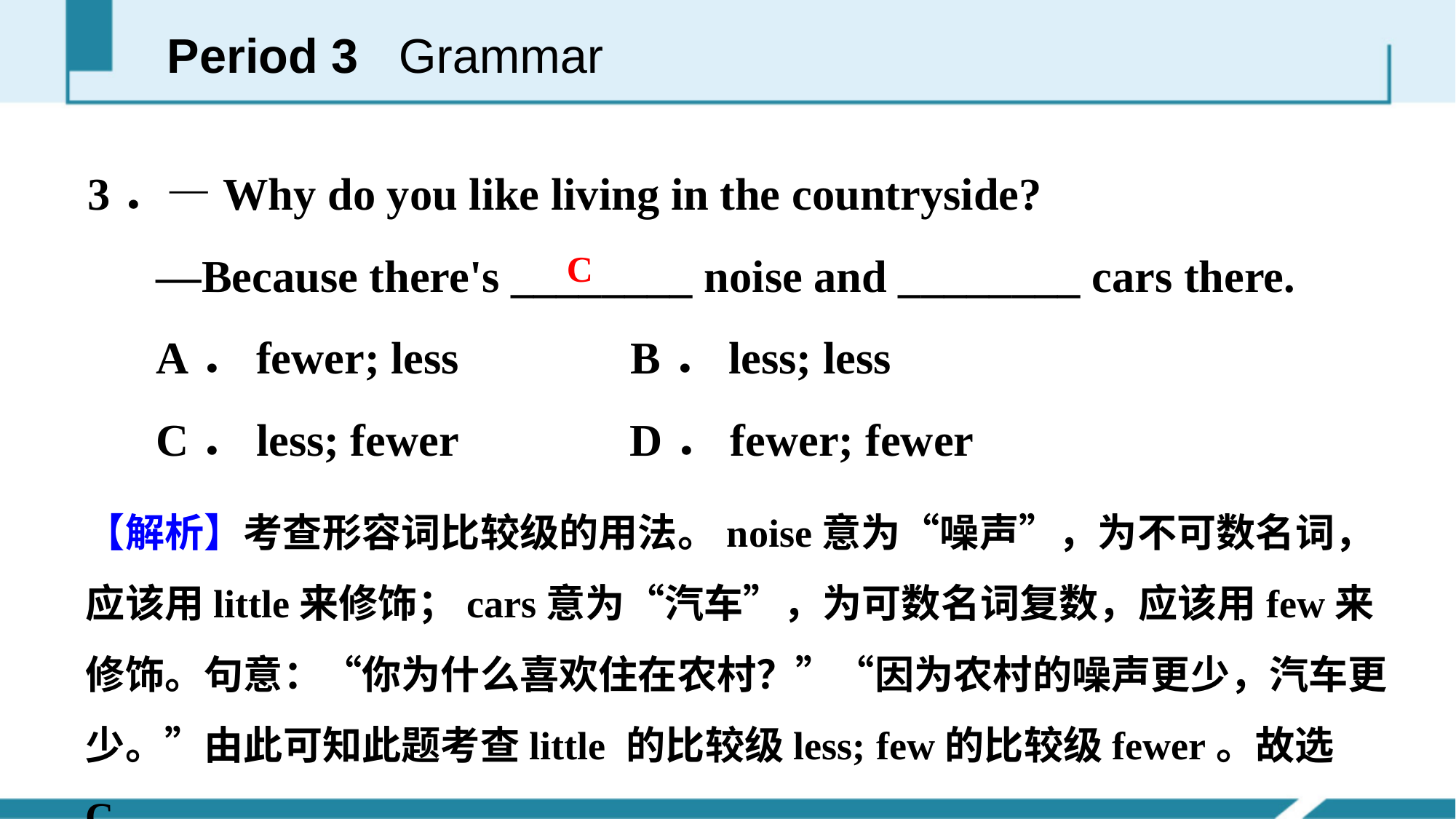

Period 3   Grammar
3．—Why do you like living in the countryside?
      —Because there's ________ noise and ________ cars there.
      A．fewer; less               B．less; less
      C．less; fewer               D．fewer; fewer

C
【解析】考查形容词比较级的用法。noise意为“噪声”，为不可数名词，应该用little来修饰；cars意为“汽车”，为可数名词复数，应该用few来修饰。句意：“你为什么喜欢住在农村？”“因为农村的噪声更少，汽车更少。”由此可知此题考查little 的比较级less; few的比较级fewer。故选C。